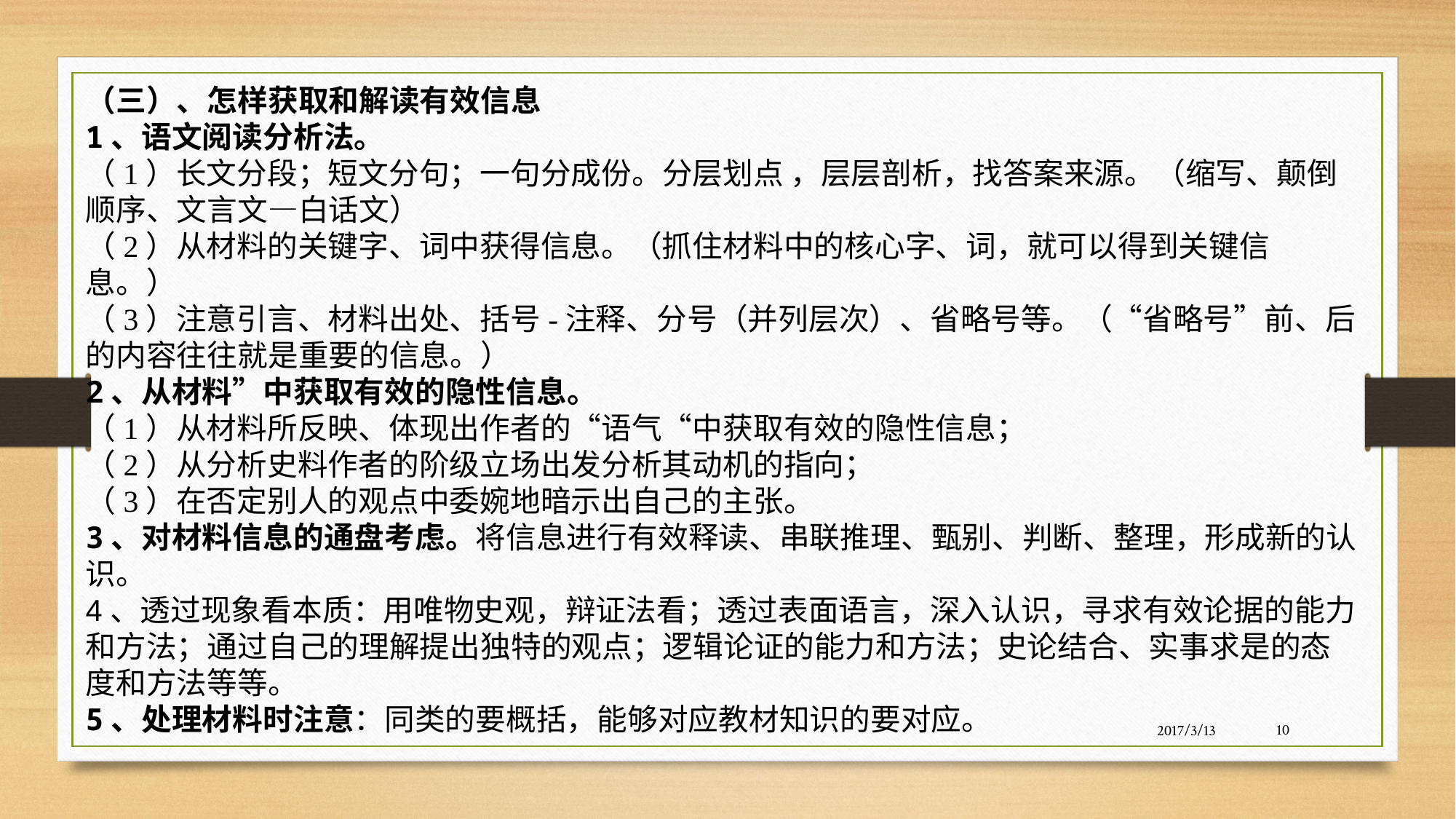

（三）、怎样获取和解读有效信息
1、语文阅读分析法。
（1）长文分段；短文分句；一句分成份。分层划点 ，层层剖析，找答案来源。（缩写、颠倒顺序、文言文—白话文）
（2）从材料的关键字、词中获得信息。（抓住材料中的核心字、词，就可以得到关键信息。）
（3）注意引言、材料出处、括号-注释、分号（并列层次）、省略号等。（“省略号”前、后的内容往往就是重要的信息。）
2、从材料”中获取有效的隐性信息。
（1）从材料所反映、体现出作者的“语气“中获取有效的隐性信息；
（2）从分析史料作者的阶级立场出发分析其动机的指向；
（3）在否定别人的观点中委婉地暗示出自己的主张。
3、对材料信息的通盘考虑。将信息进行有效释读、串联推理、甄别、判断、整理，形成新的认识。
4、透过现象看本质：用唯物史观，辩证法看；透过表面语言，深入认识，寻求有效论据的能力和方法；通过自己的理解提出独特的观点；逻辑论证的能力和方法；史论结合、实事求是的态度和方法等等。
5、处理材料时注意：同类的要概括，能够对应教材知识的要对应。
2017/3/13
10